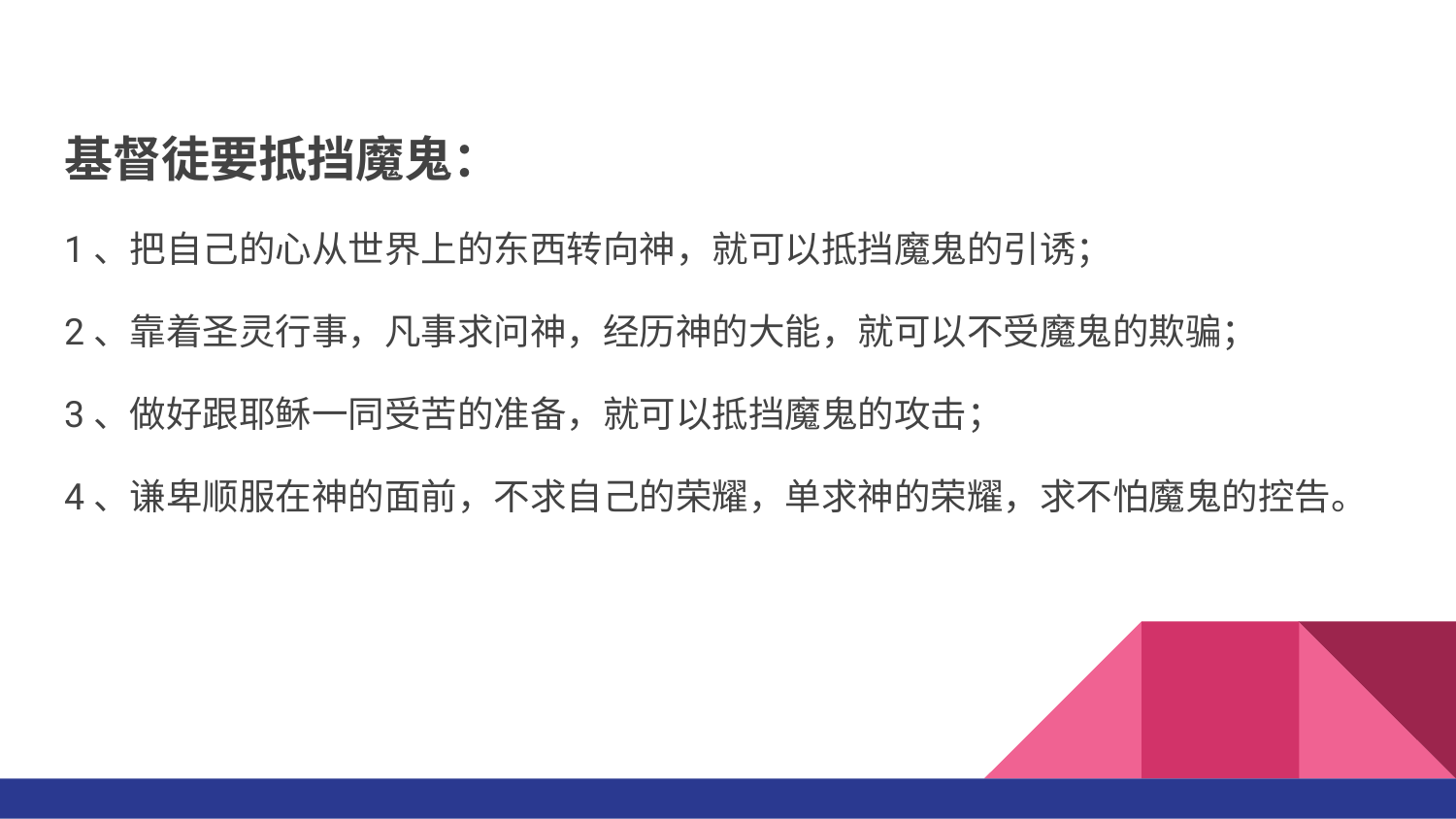

基督徒要抵挡魔鬼：
1、把自己的心从世界上的东西转向神，就可以抵挡魔鬼的引诱；
2、靠着圣灵行事，凡事求问神，经历神的大能，就可以不受魔鬼的欺骗；
3、做好跟耶稣一同受苦的准备，就可以抵挡魔鬼的攻击；
4、谦卑顺服在神的面前，不求自己的荣耀，单求神的荣耀，求不怕魔鬼的控告。